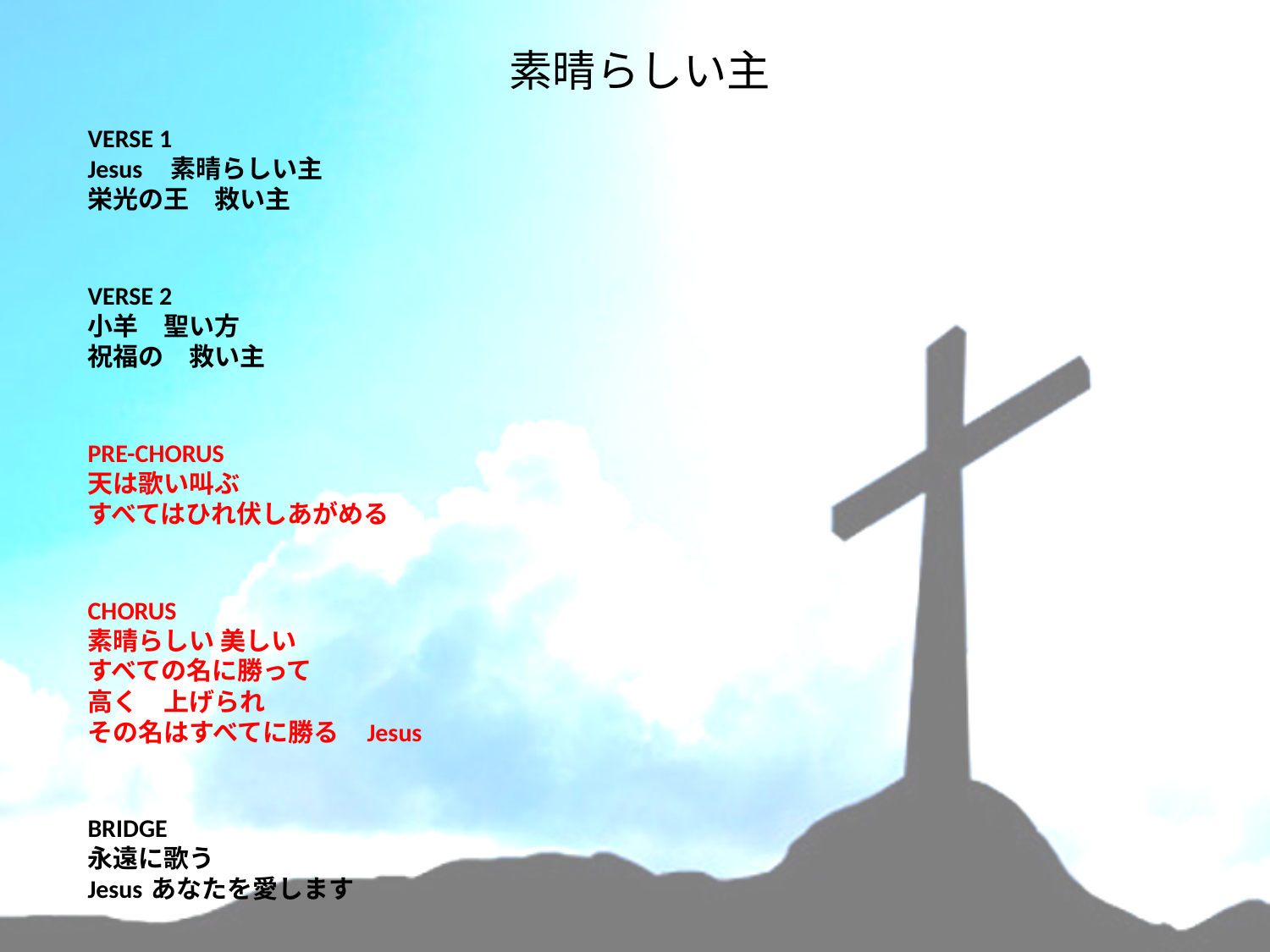

# 素晴らしい主
VERSE 1
Jesus　素晴らしい主
栄光の王　救い主
VERSE 2
小羊　聖い方
祝福の　救い主
PRE-CHORUS
天は歌い叫ぶ
すべてはひれ伏しあがめる
CHORUS
素晴らしい 美しい
すべての名に勝って
高く　上げられ
その名はすべてに勝る　Jesus
BRIDGE
永遠に歌う
Jesus あなたを愛します